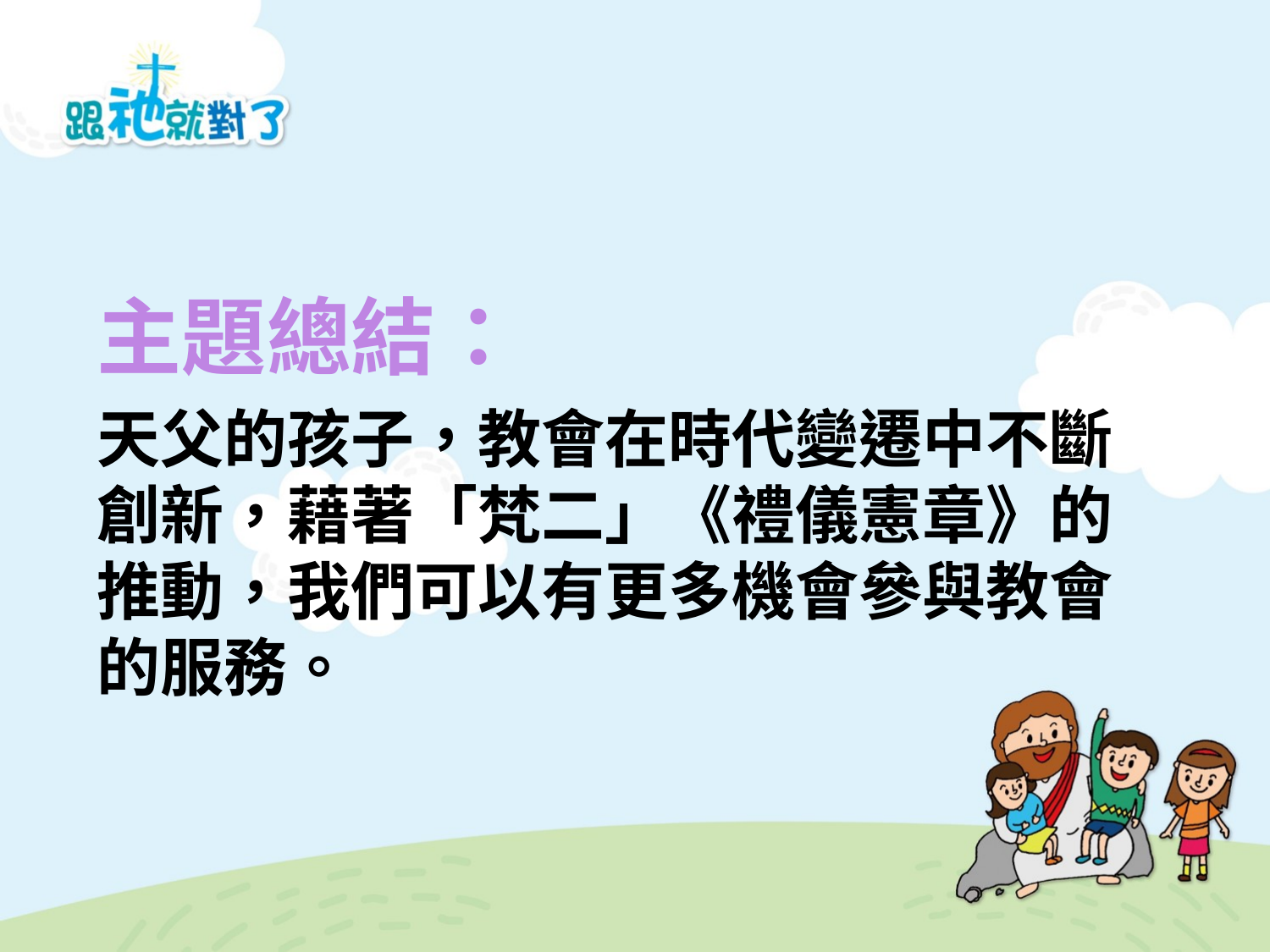

主題總結：
天父的孩子，教會在時代變遷中不斷創新，藉著「梵二」《禮儀憲章》的推動，我們可以有更多機會參與教會的服務。